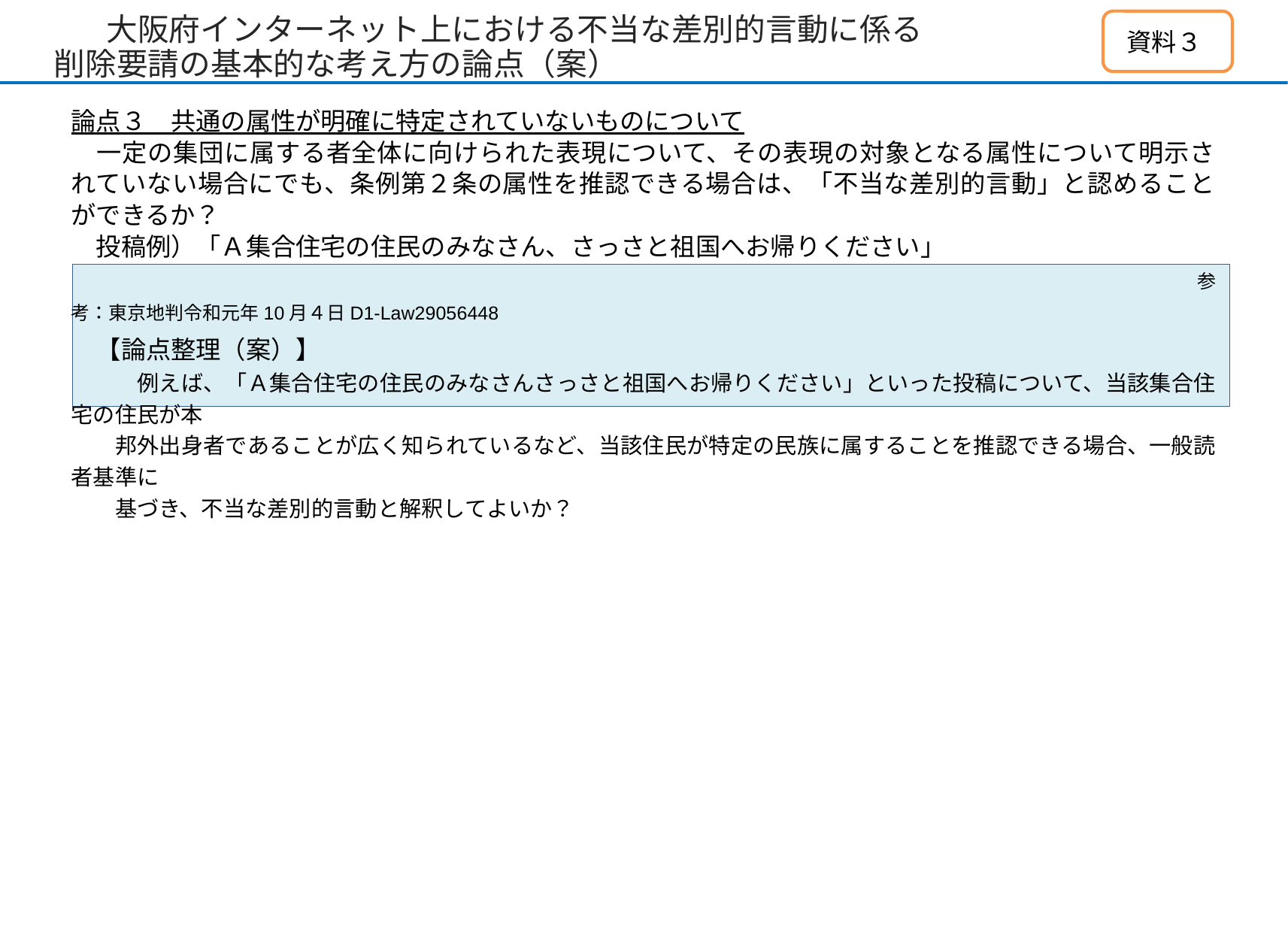

# 大阪府インターネット上における不当な差別的言動に係る 削除要請の基本的な考え方の論点（案）
資料３
論点３　共通の属性が明確に特定されていないものについて
　一定の集団に属する者全体に向けられた表現について、その表現の対象となる属性について明示されていない場合にでも、条例第２条の属性を推認できる場合は、「不当な差別的言動」と認めることができるか？
　投稿例）「Ａ集合住宅の住民のみなさん、さっさと祖国へお帰りください」
　　　　　　　　　　　　　　　　　　　　　　　　　　　　　　　　　　　　　　　　　　　　　　　　　　　　　　　　　　　参考：東京地判令和元年10月４日D1-Law29056448
　【論点整理（案）】
　　　例えば、「Ａ集合住宅の住民のみなさんさっさと祖国へお帰りください」といった投稿について、当該集合住宅の住民が本
　　邦外出身者であることが広く知られているなど、当該住民が特定の民族に属することを推認できる場合、一般読者基準に
　　基づき、不当な差別的言動と解釈してよいか？